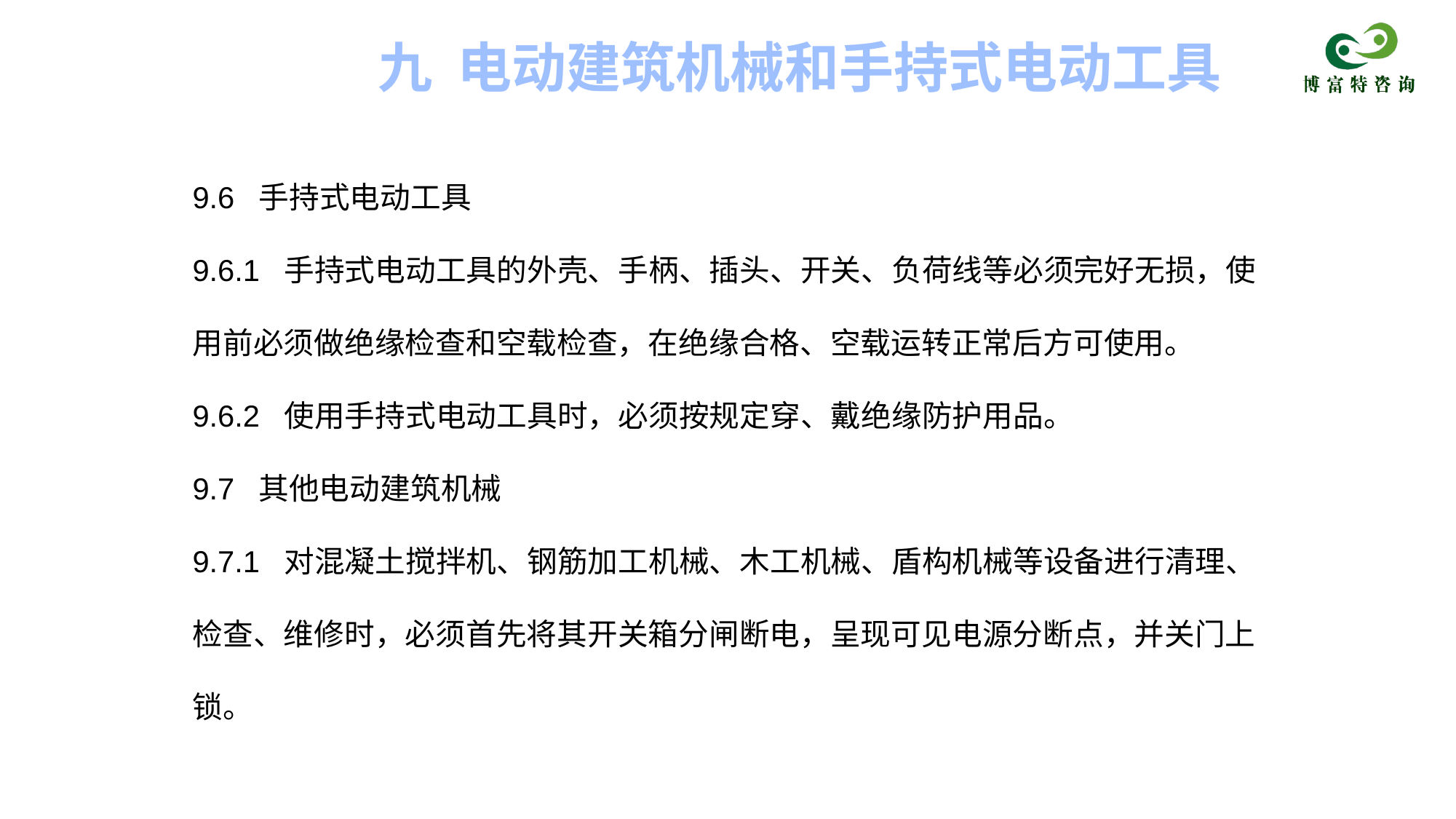

九  电动建筑机械和手持式电动工具
9.6  手持式电动工具
9.6.1  手持式电动工具的外壳、手柄、插头、开关、负荷线等必须完好无损，使用前必须做绝缘检查和空载检查，在绝缘合格、空载运转正常后方可使用。
9.6.2  使用手持式电动工具时，必须按规定穿、戴绝缘防护用品。
9.7  其他电动建筑机械
9.7.1  对混凝土搅拌机、钢筋加工机械、木工机械、盾构机械等设备进行清理、检查、维修时，必须首先将其开关箱分闸断电，呈现可见电源分断点，并关门上锁。